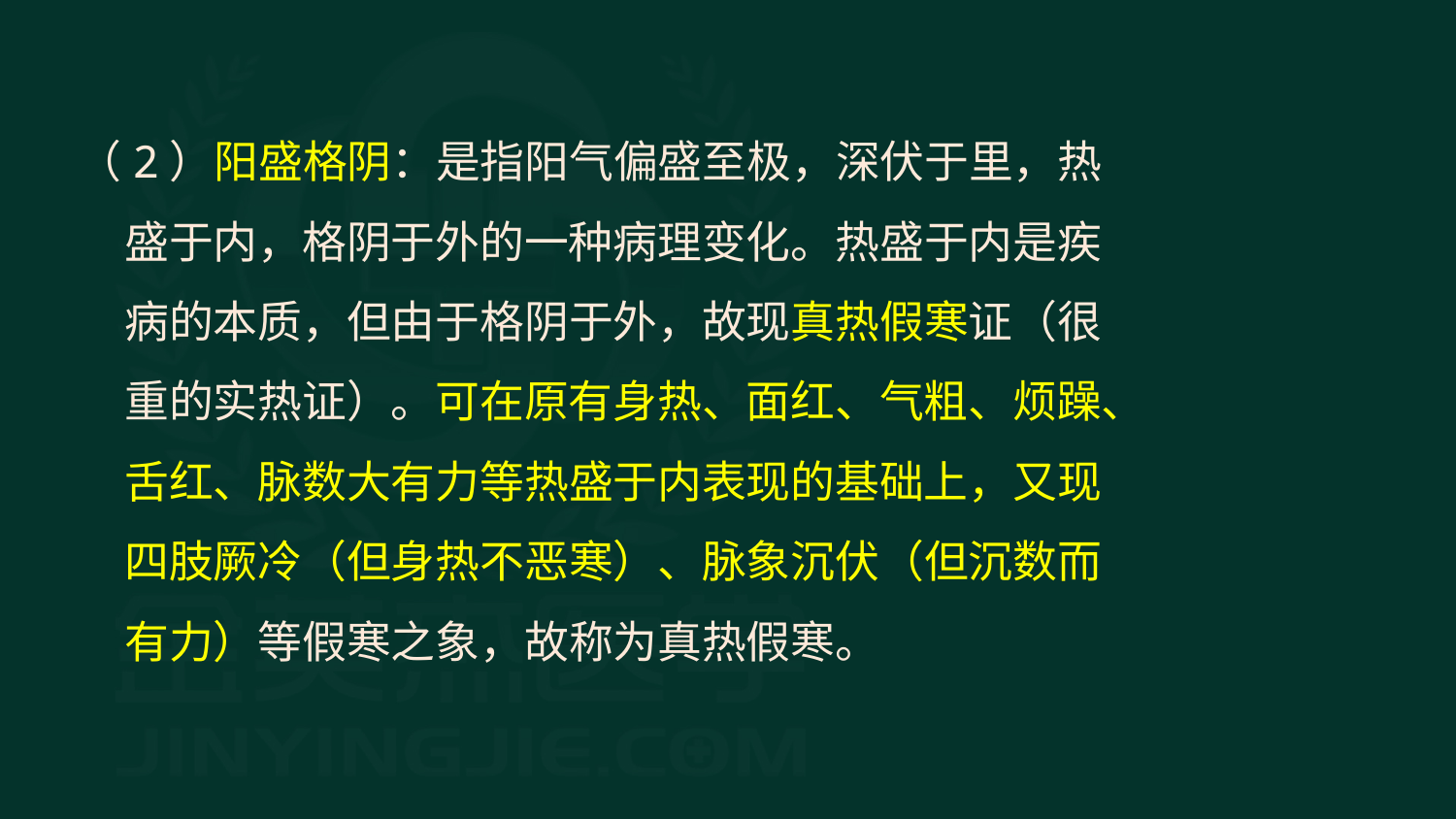

（2）阳盛格阴：是指阳气偏盛至极，深伏于里，热盛于内，格阴于外的一种病理变化。热盛于内是疾病的本质，但由于格阴于外，故现真热假寒证（很重的实热证）。可在原有身热、面红、气粗、烦躁、舌红、脉数大有力等热盛于内表现的基础上，又现四肢厥冷（但身热不恶寒）、脉象沉伏（但沉数而有力）等假寒之象，故称为真热假寒。